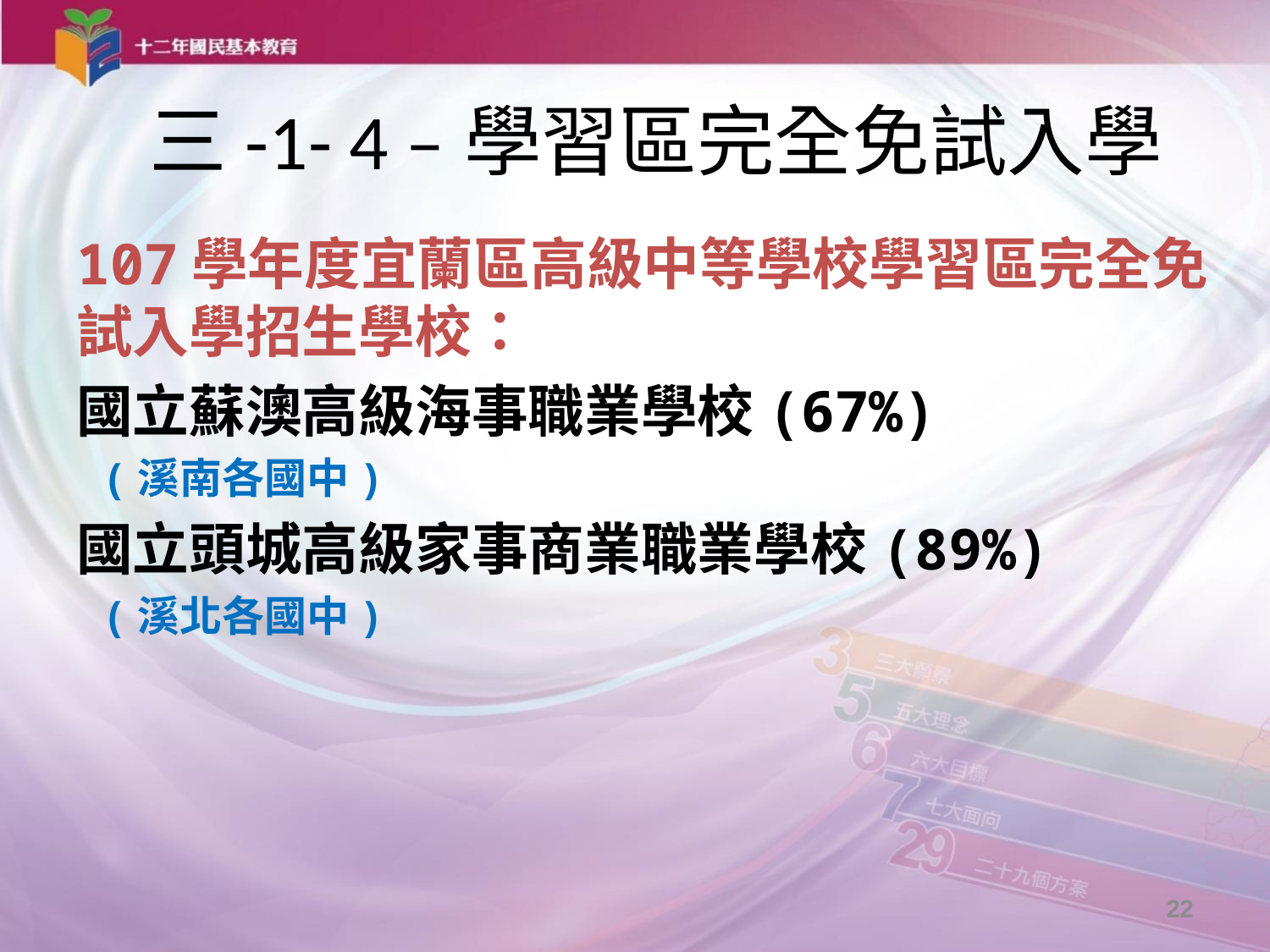

三-1- 4 –學習區完全免試入學
107學年度宜蘭區高級中等學校學習區完全免試入學招生學校：
國立蘇澳高級海事職業學校(67%)
 (溪南各國中)
國立頭城高級家事商業職業學校(89%)
 (溪北各國中)
22